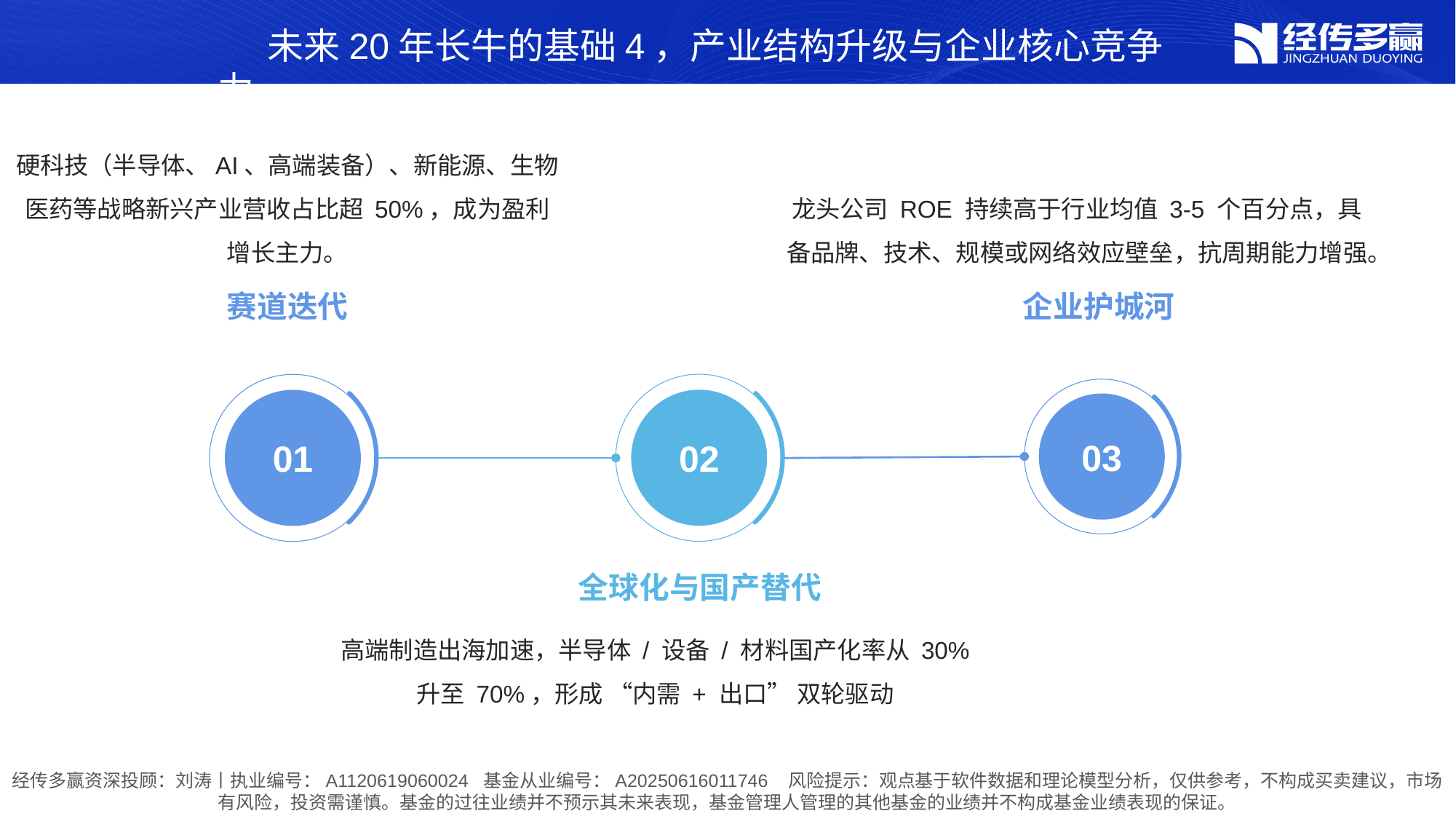

未来20年长牛的基础4，产业结构升级与企业核心竞争力
龙头公司 ROE 持续高于行业均值 3-5 个百分点，具备品牌、技术、规模或网络效应壁垒，抗周期能力增强。
硬科技（半导体、AI、高端装备）、新能源、生物医药等战略新兴产业营收占比超 50%，成为盈利增长主力。
赛道迭代
企业护城河

02
01
03
全球化与国产替代
高端制造出海加速，半导体 / 设备 / 材料国产化率从 30% 升至 70%，形成 “内需 + 出口” 双轮驱动